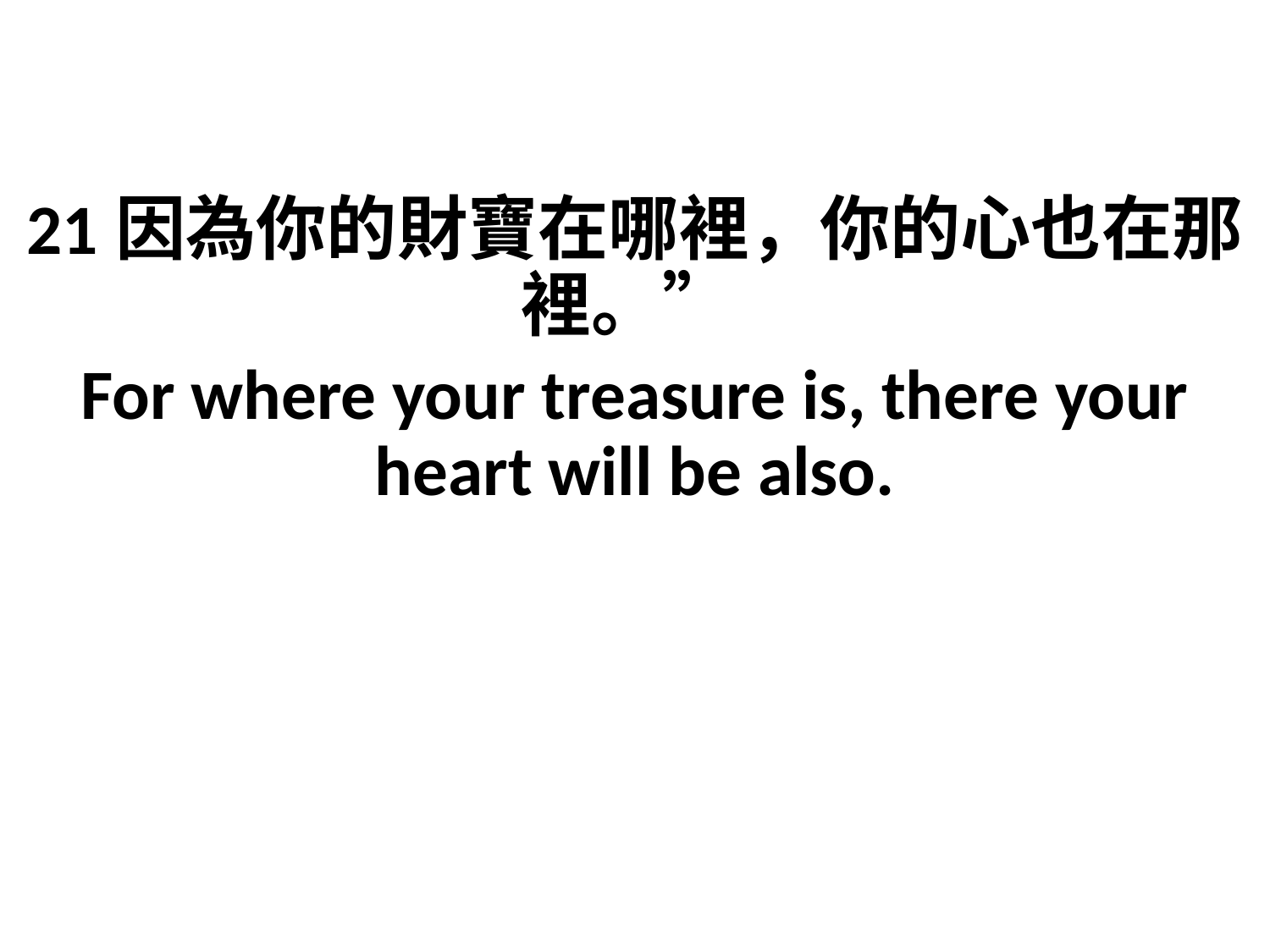

21因為你的財寶在哪裡，你的心也在那裡。”
For where your treasure is, there your heart will be also.